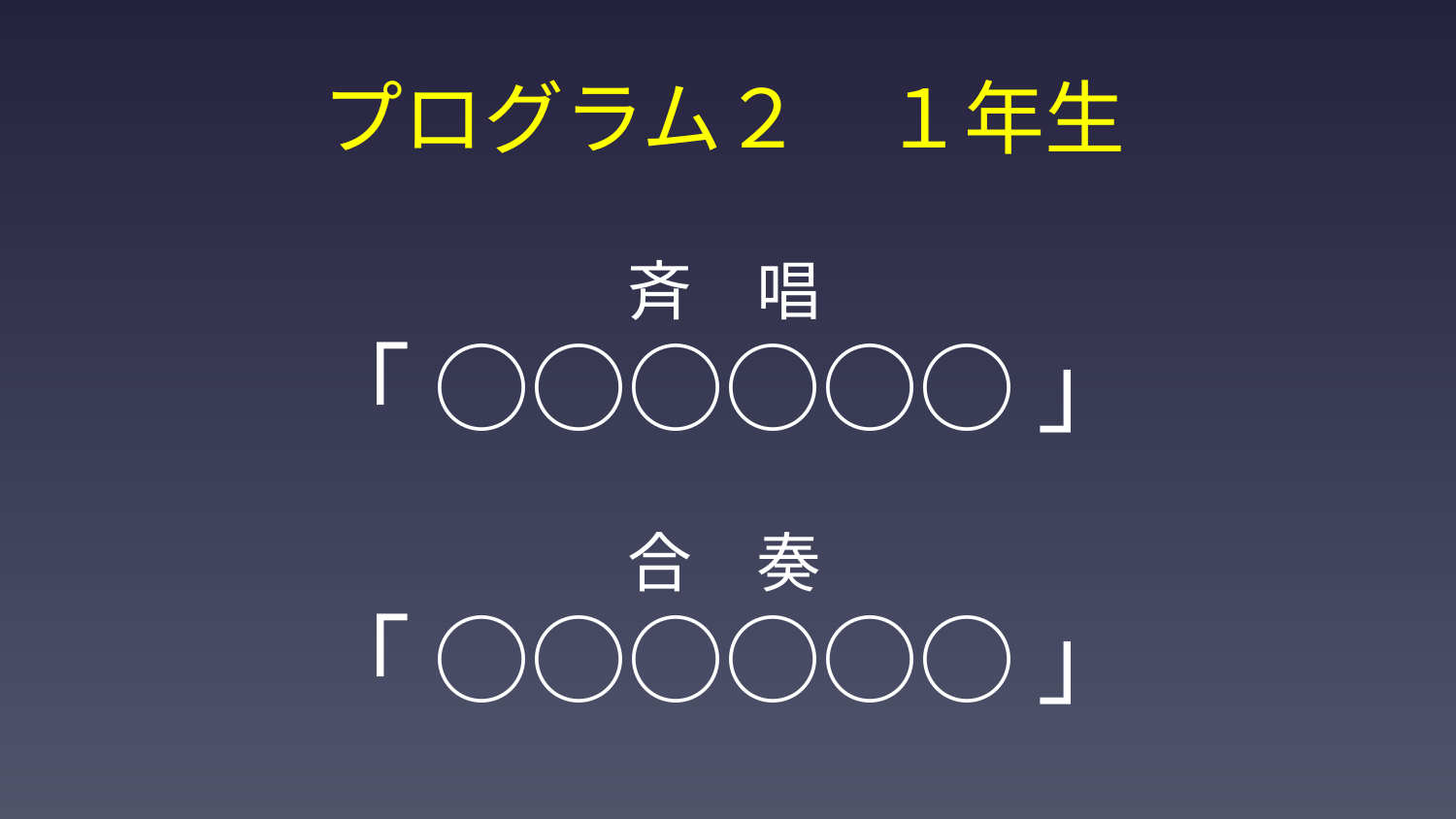

# プログラム２　１年生
斉　唱
「 ○○○○○○ 」

合　奏
「 ○○○○○○ 」